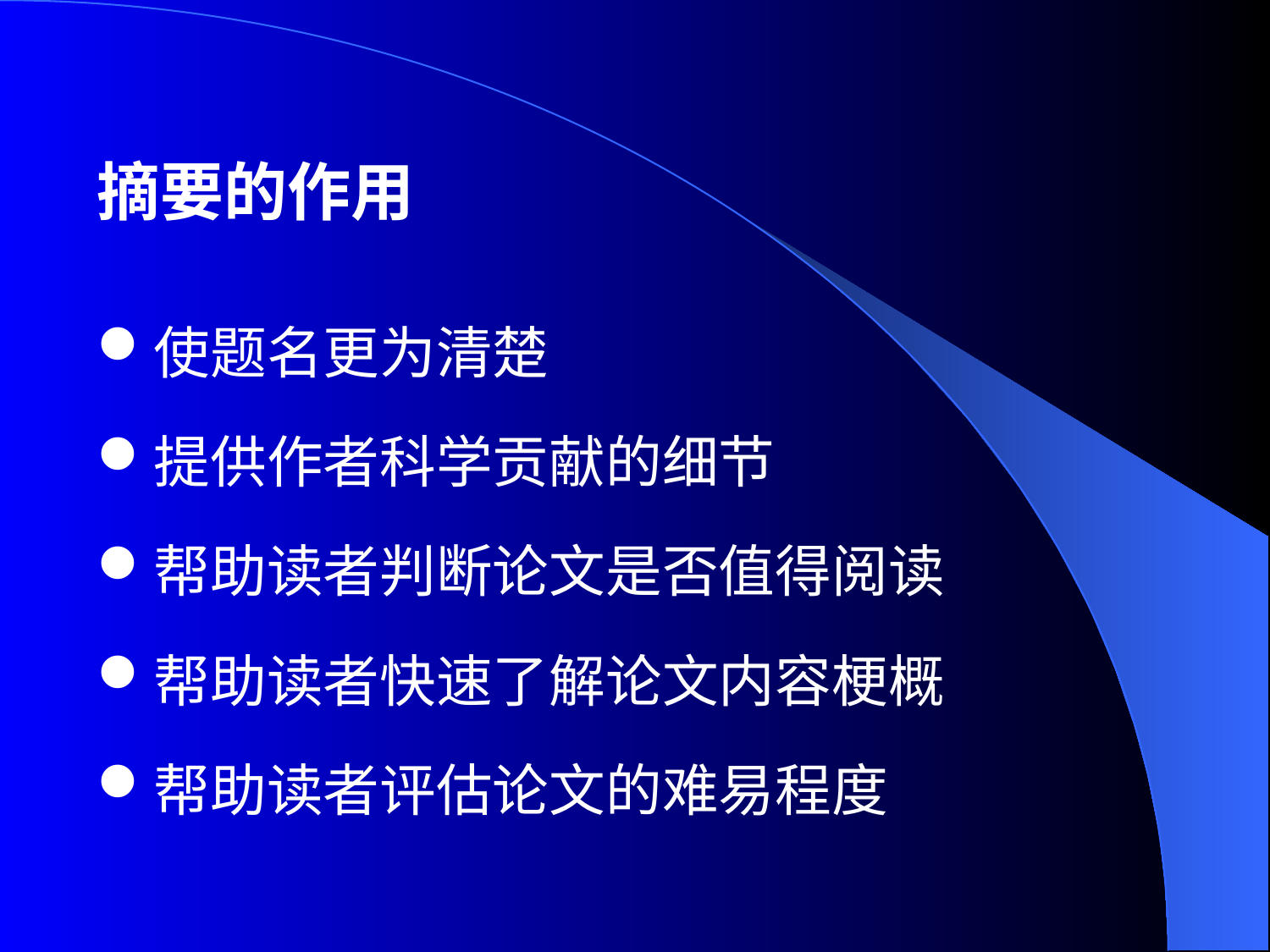

摘要的作用

使题名更为清楚
提供作者科学贡献的细节
帮助读者判断论文是否值得阅读
帮助读者快速了解论文内容梗概
帮助读者评估论文的难易程度